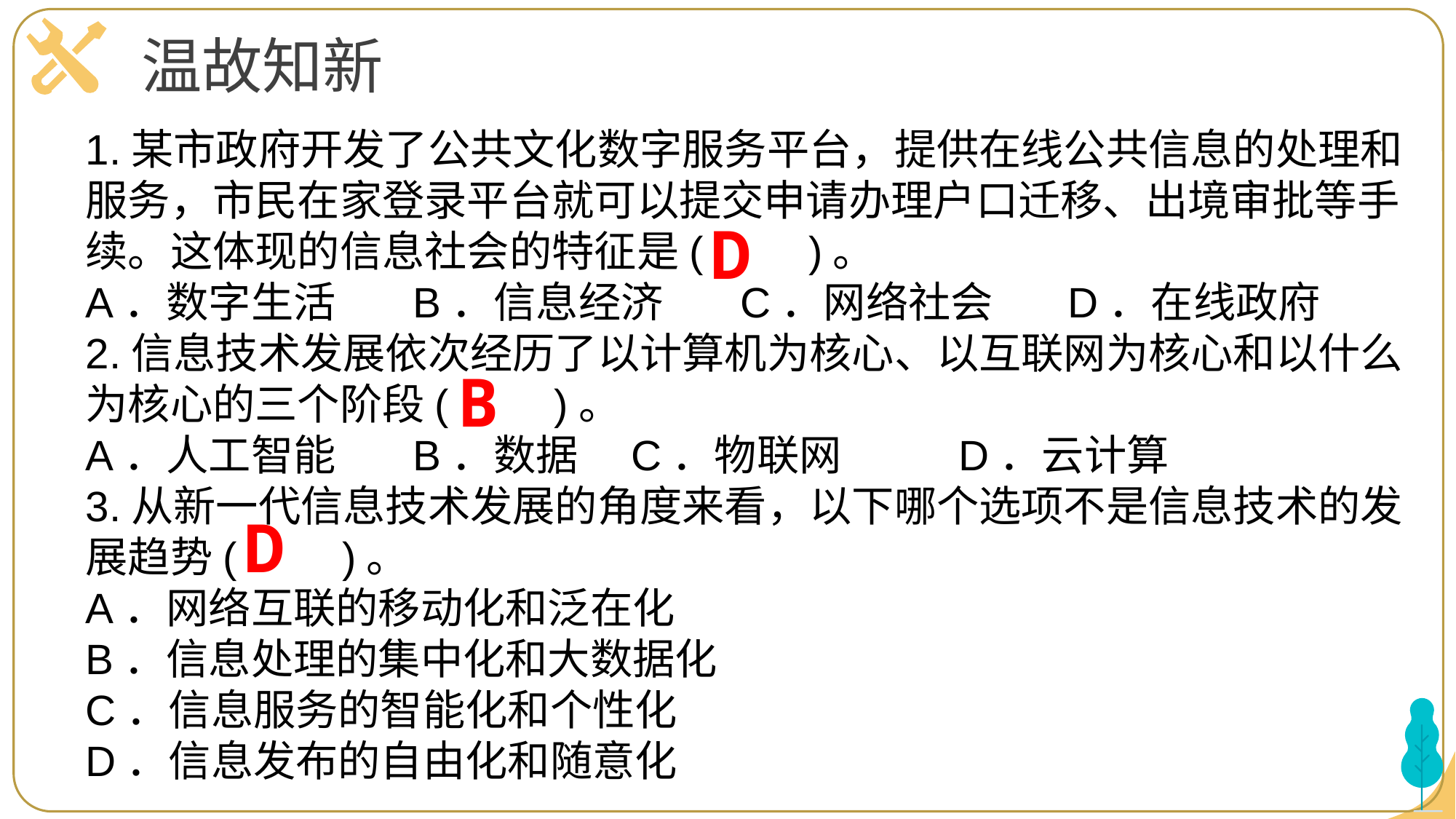

温故知新
1.某市政府开发了公共文化数字服务平台，提供在线公共信息的处理和服务，市民在家登录平台就可以提交申请办理户口迁移、出境审批等手续。这体现的信息社会的特征是(　　)。
A．数字生活	B．信息经济	C．网络社会	D．在线政府
2.信息技术发展依次经历了以计算机为核心、以互联网为核心和以什么为核心的三个阶段(　　)。
A．人工智能	B．数据	C．物联网		D．云计算
3.从新一代信息技术发展的角度来看，以下哪个选项不是信息技术的发展趋势(　　)。
A．网络互联的移动化和泛在化
B．信息处理的集中化和大数据化
C．信息服务的智能化和个性化
D．信息发布的自由化和随意化

D
B
D